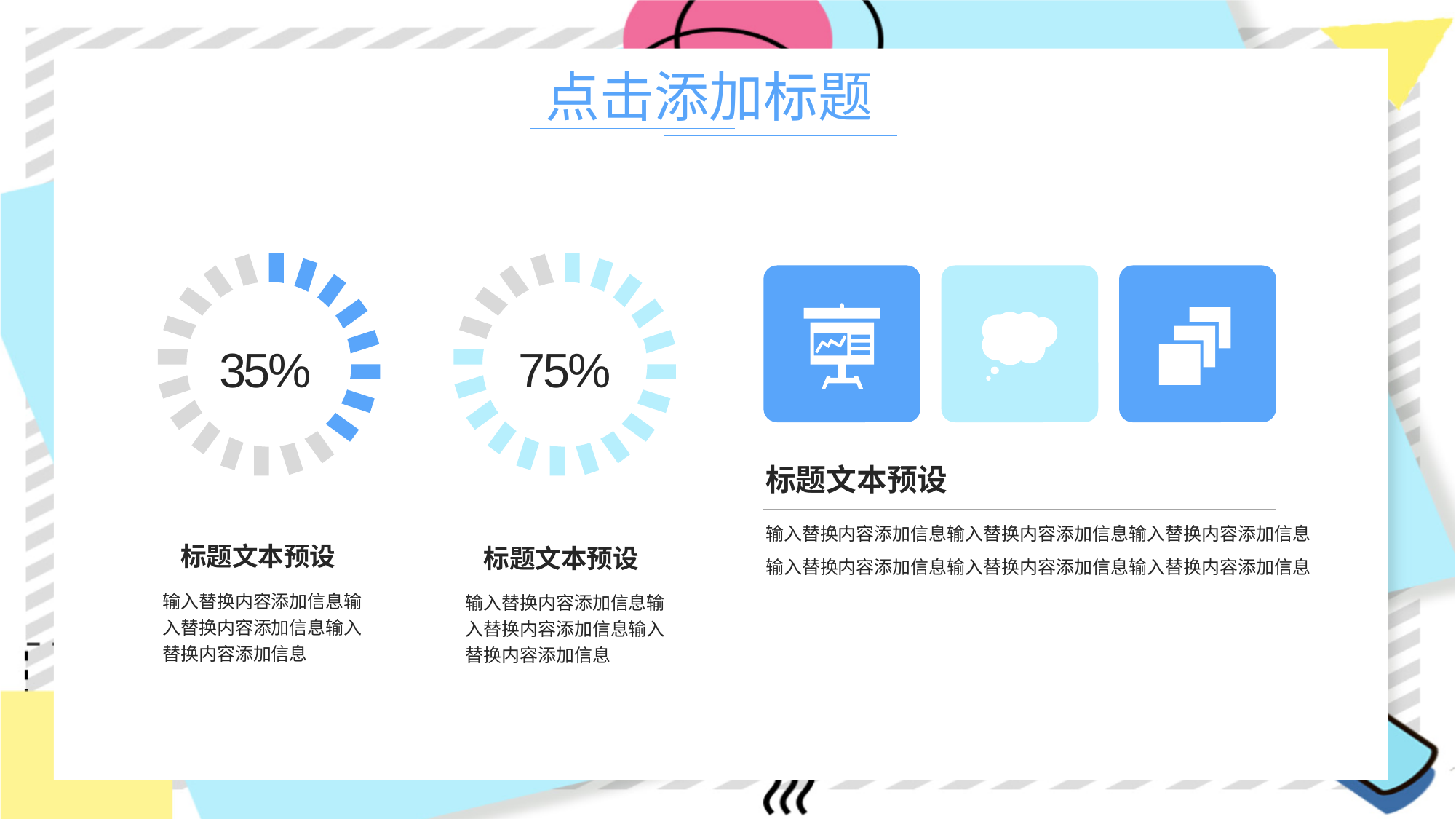

点击添加标题

35%
75%

标题文本预设
输入替换内容添加信息输入替换内容添加信息输入替换内容添加信息
标题文本预设
标题文本预设
输入替换内容添加信息输入替换内容添加信息输入替换内容添加信息
输入替换内容添加信息输入替换内容添加信息输入替换内容添加信息
输入替换内容添加信息输入替换内容添加信息输入替换内容添加信息